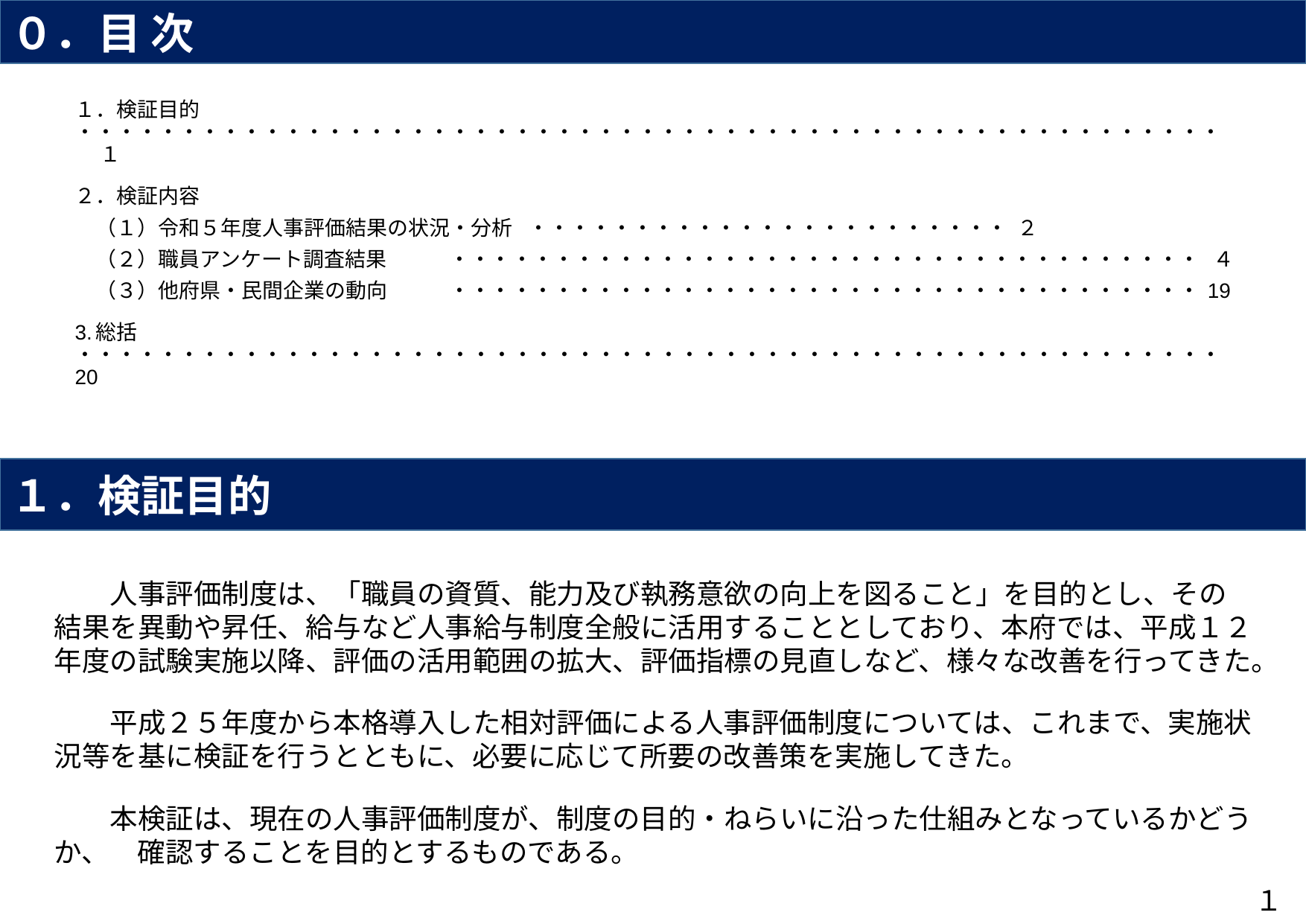

０．目 次
１．検証目的	・・・・・・・・・・・・・・・・・・・・・・・・・・・・・・・・・・・・・・・・・・・・・・・・・・・・・・・　 １

２．検証内容
　（１）令和５年度人事評価結果の状況・分析		 ・・・・・・・・・・・・・・・・・・・・・・・  ２
　（２）職員アンケート調査結果	・・・・・・・・・・・・・・・・・・・・・・・・・・・・・・・・・・・・   ４
　（３）他府県・民間企業の動向　	・・・・・・・・・・・・・・・・・・・・・・・・・・・・・・・・・・・・ 19

3.総括		・・・・・・・・・・・・・・・・・・・・・・・・・・・・・・・・・・・・・・・・・・・・・・・・・・・・・・・ 20

１．検証目的
　　人事評価制度は、「職員の資質、能力及び執務意欲の向上を図ること」を目的とし、その結果を異動や昇任、給与など人事給与制度全般に活用することとしており、本府では、平成１２年度の試験実施以降、評価の活用範囲の拡大、評価指標の見直しなど、様々な改善を行ってきた。

　　平成２５年度から本格導入した相対評価による人事評価制度については、これまで、実施状況等を基に検証を行うとともに、必要に応じて所要の改善策を実施してきた。

　　本検証は、現在の人事評価制度が、制度の目的・ねらいに沿った仕組みとなっているかどうか、　確認することを目的とするものである。
１